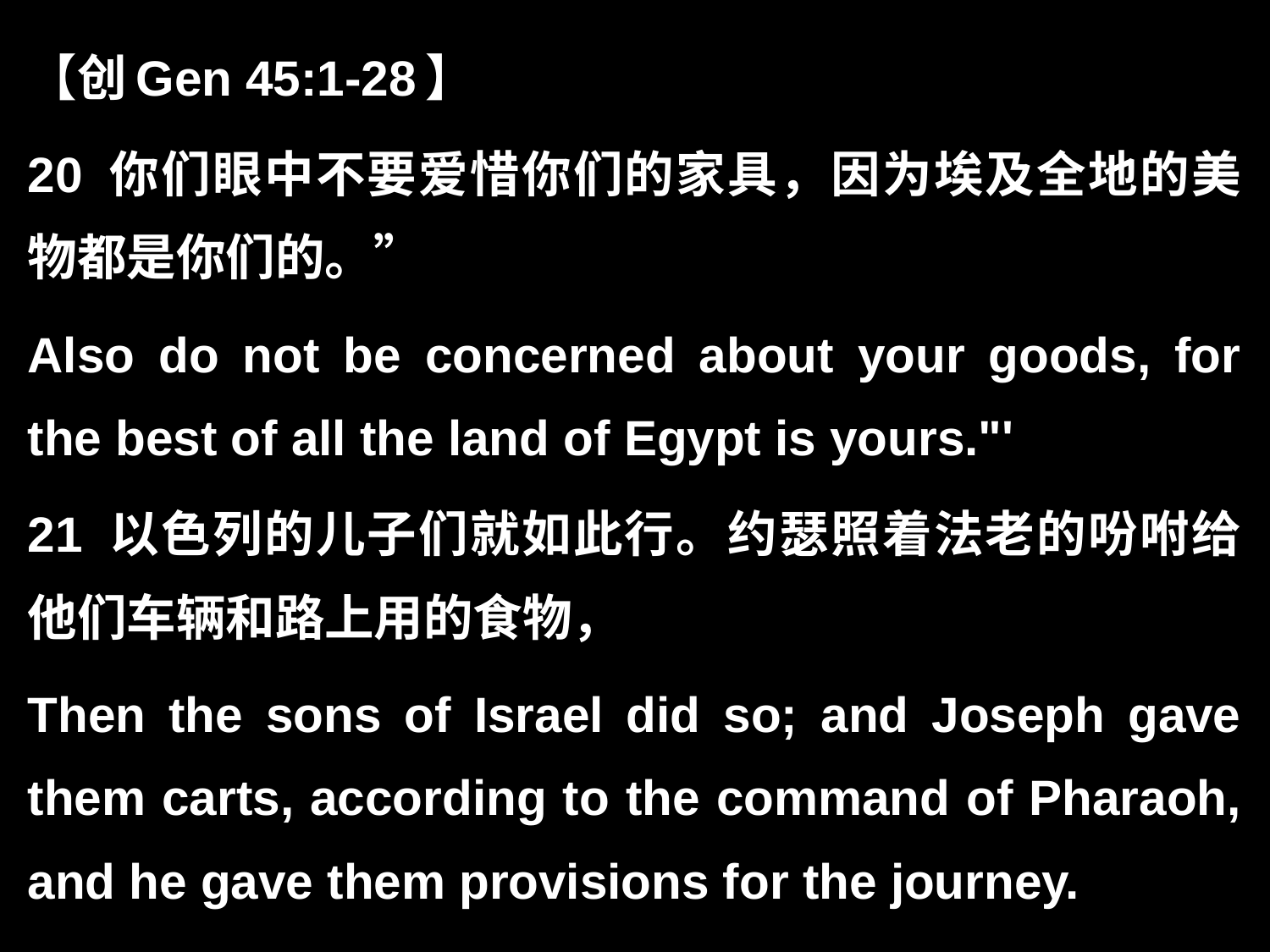

【创Gen 45:1-28】
20 你们眼中不要爱惜你们的家具，因为埃及全地的美物都是你们的。”
Also do not be concerned about your goods, for the best of all the land of Egypt is yours."'
21 以色列的儿子们就如此行。约瑟照着法老的吩咐给他们车辆和路上用的食物，
Then the sons of Israel did so; and Joseph gave them carts, according to the command of Pharaoh, and he gave them provisions for the journey.